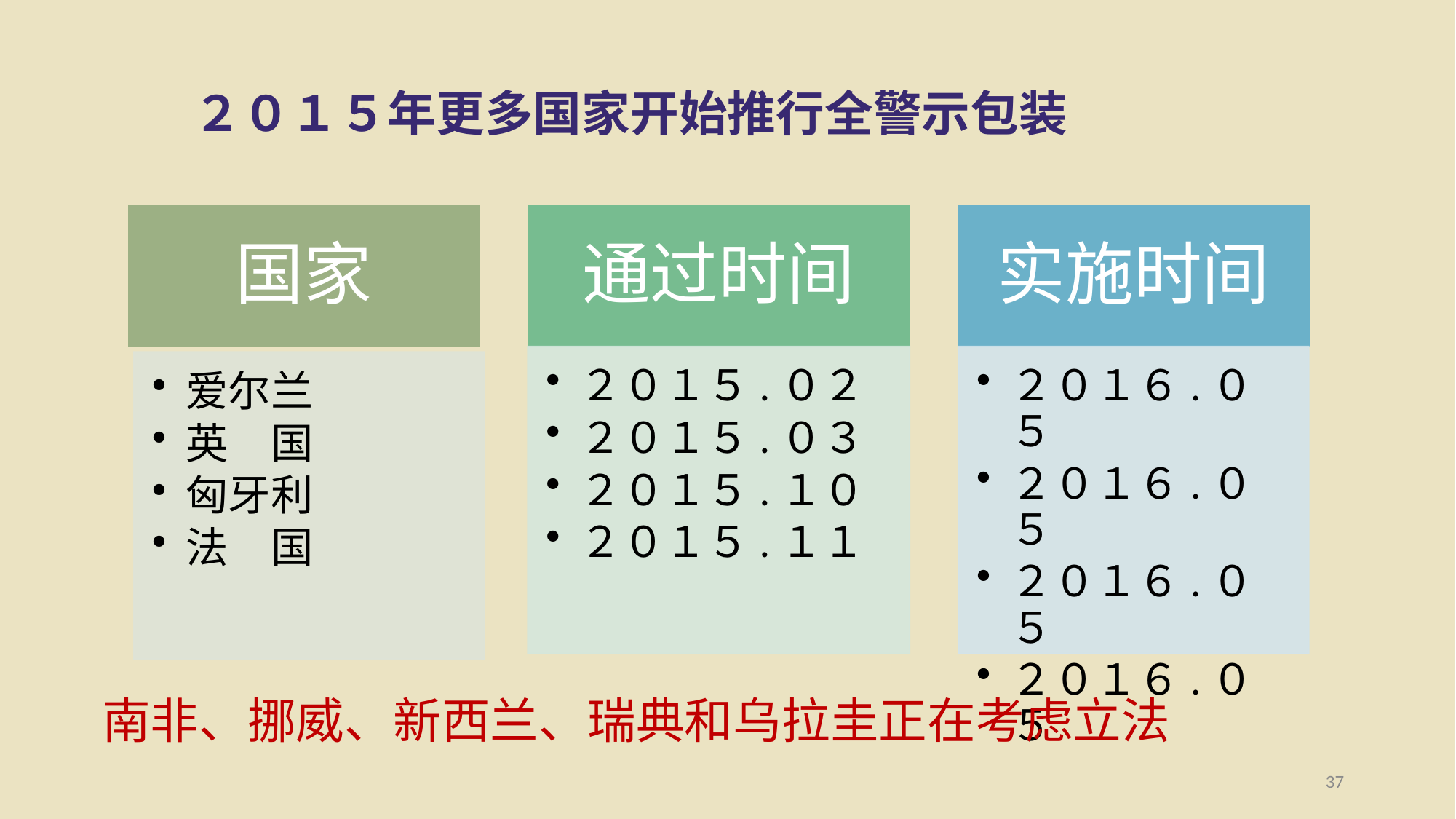

２０１５年更多国家开始推行全警示包装
国家
爱尔兰
英　国
匈牙利
法　国
通过时间
２０１５.０２
２０１５.０３
２０１５.１０
２０１５.１１
实施时间
２０１６.０５
２０１６.０５
２０１６.０５
２０１６.０５

南非、挪威、新西兰、瑞典和乌拉圭正在考虑立法
37